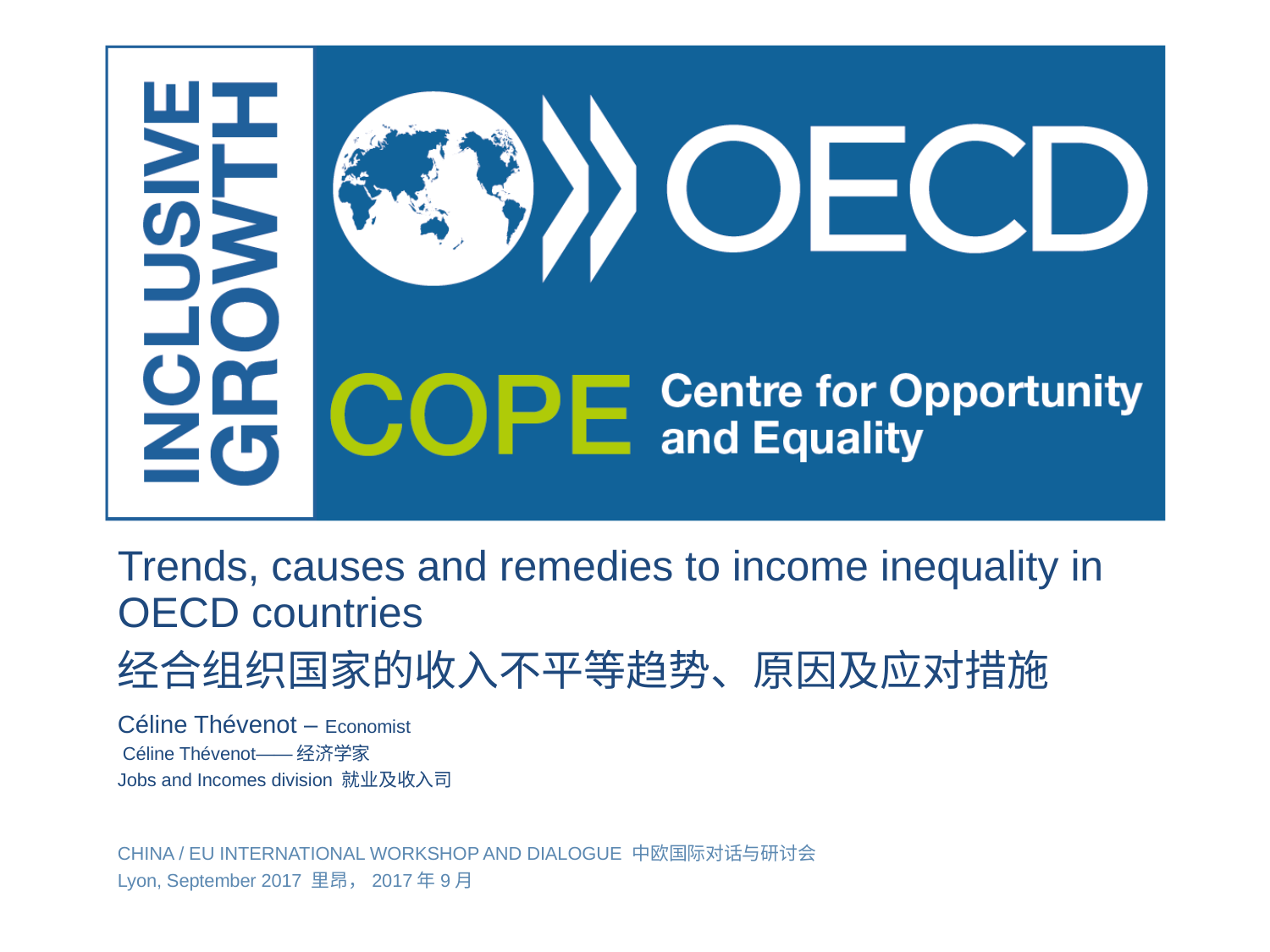

| Trends, causes and remedies to income inequality in OECD countries 经合组织国家的收入不平等趋势、原因及应对措施 |
| --- |
| Céline Thévenot – Economist Céline Thévenot——经济学家 Jobs and Incomes division 就业及收入司 |
| CHINA / EU INTERNATIONAL WORKSHOP AND DIALOGUE 中欧国际对话与研讨会 Lyon, September 2017 里昂，2017年9月 |